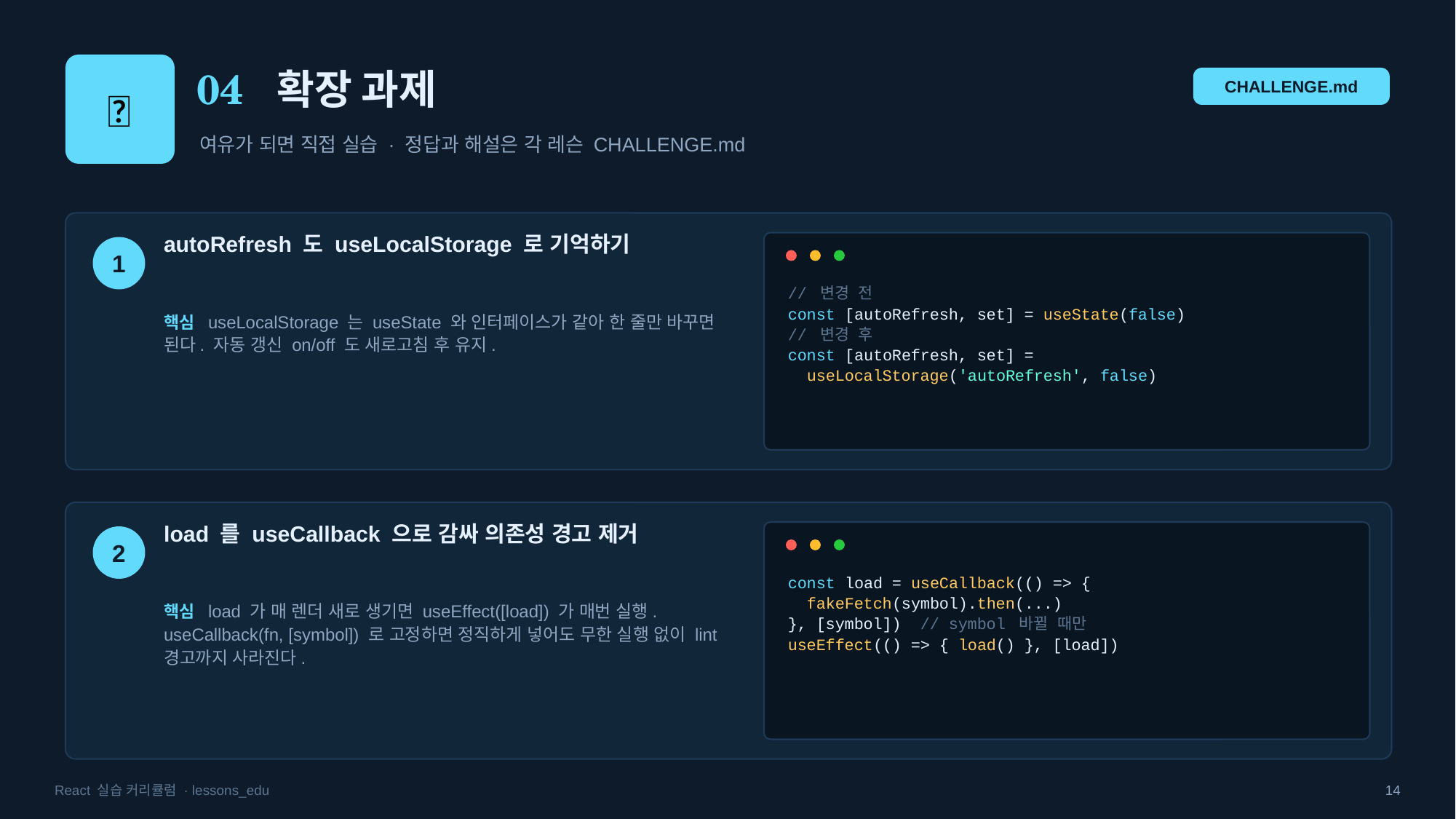

🧩
04  확장 과제
CHALLENGE.md
여유가 되면 직접 실습 · 정답과 해설은 각 레슨 CHALLENGE.md

autoRefresh 도 useLocalStorage 로 기억하기

1

// 변경 전
const [autoRefresh, set] = useState(false)
// 변경 후
const [autoRefresh, set] =
  useLocalStorage('autoRefresh', false)
핵심  useLocalStorage 는 useState 와 인터페이스가 같아 한 줄만 바꾸면 된다. 자동 갱신 on/off 도 새로고침 후 유지.

load 를 useCallback 으로 감싸 의존성 경고 제거

2

const load = useCallback(() => {
  fakeFetch(symbol).then(...)
}, [symbol])  // symbol 바뀔 때만
useEffect(() => { load() }, [load])
핵심  load 가 매 렌더 새로 생기면 useEffect([load]) 가 매번 실행. useCallback(fn, [symbol]) 로 고정하면 정직하게 넣어도 무한 실행 없이 lint 경고까지 사라진다.
React 실습 커리큘럼 · lessons_edu
14